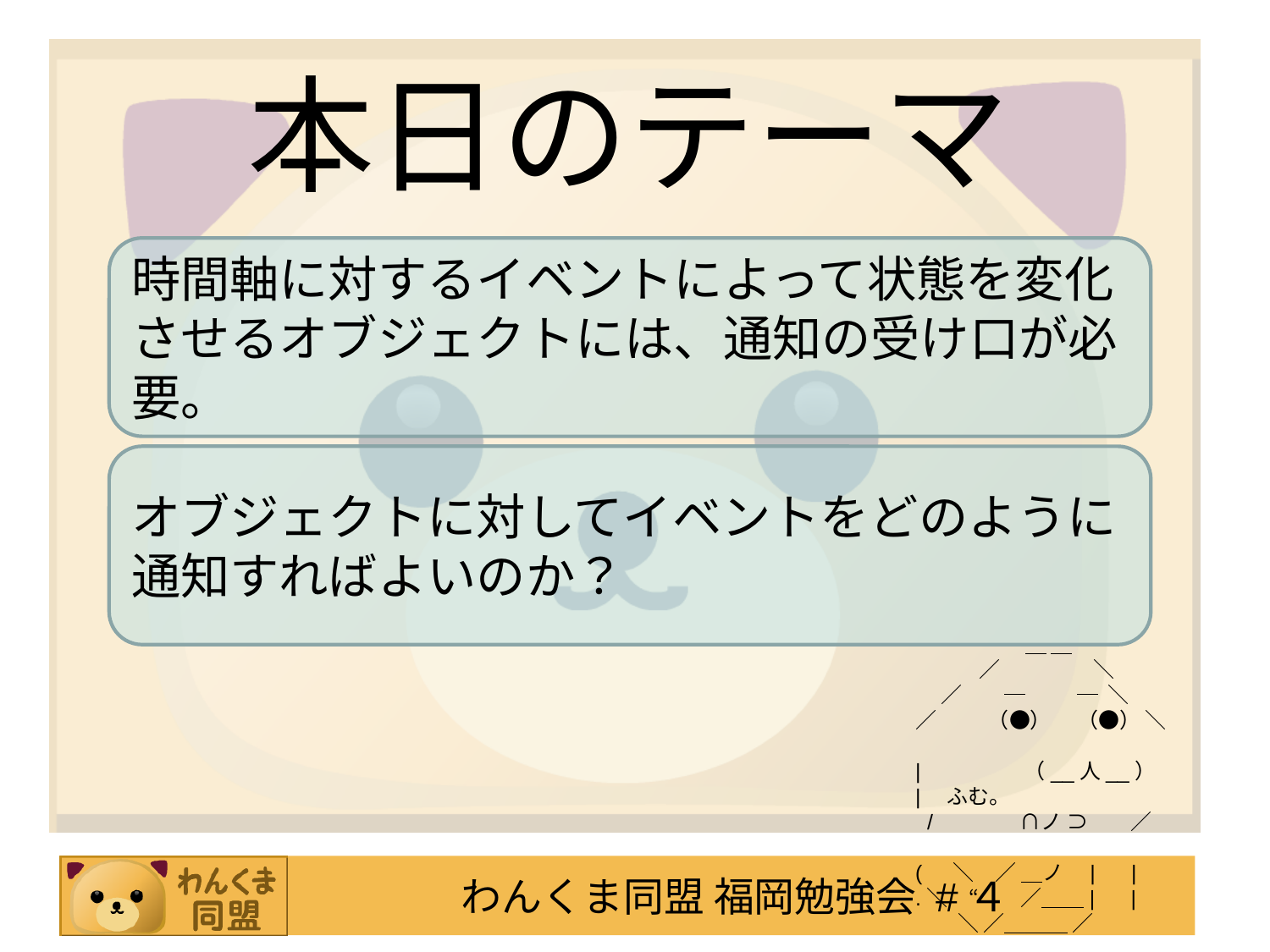

本日のテーマ
時間軸に対するイベントによって状態を変化させるオブジェクトには、通知の受け口が必要。
オブジェクトに対してイベントをどのように通知すればよいのか？
　　　　 　＿ ＿
　　　／　　 　 　＼
　 ／　　─　 　 ─  ＼
／ 　　 （●） 　（●） ＼
|　 　　 　 （__人__）　 |　ふむ。
  /　 　 　  ∩ノ ⊃　　／
(　 ＼　／ ＿ノ　|　 |
.＼　“　　／＿＿|　 |
　　＼ ／＿＿＿ ／